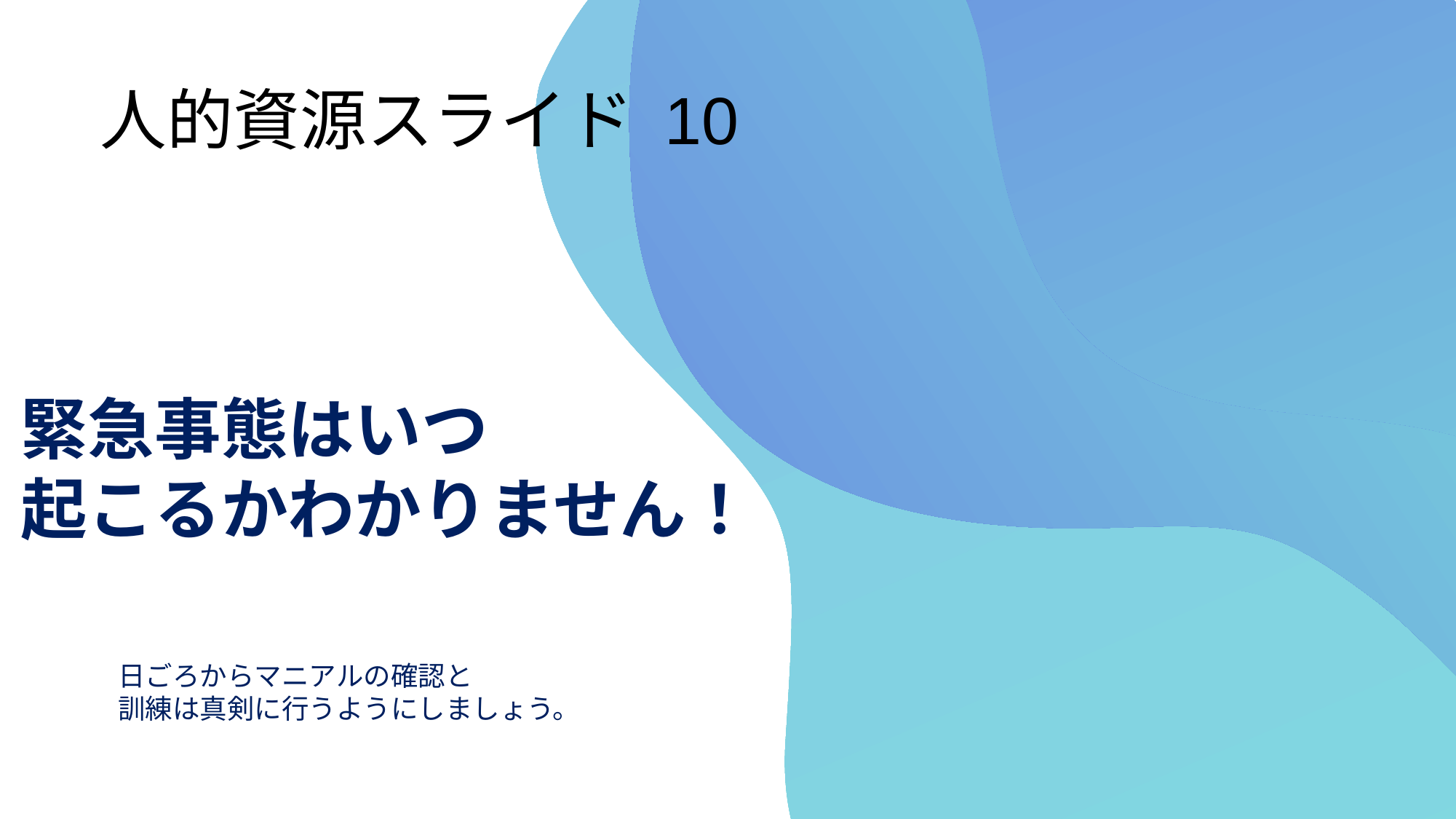

# 人的資源スライド 10
緊急事態はいつ
起こるかわかりません！
日ごろからマニアルの確認と
訓練は真剣に行うようにしましょう。